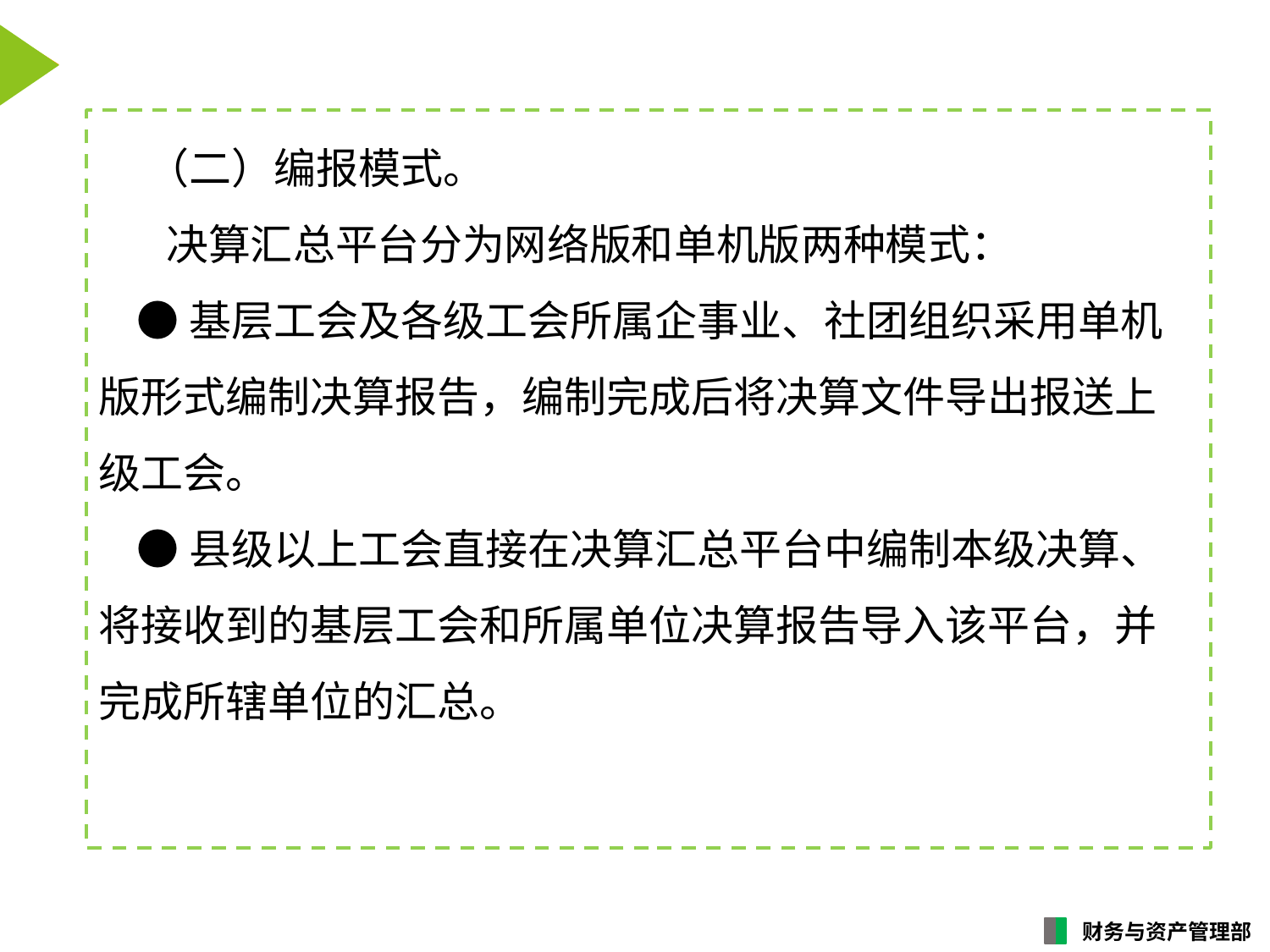

（二）编报模式。
      决算汇总平台分为网络版和单机版两种模式：
    ●基层工会及各级工会所属企事业、社团组织采用单机版形式编制决算报告，编制完成后将决算文件导出报送上级工会。
    ●县级以上工会直接在决算汇总平台中编制本级决算、将接收到的基层工会和所属单位决算报告导入该平台，并完成所辖单位的汇总。